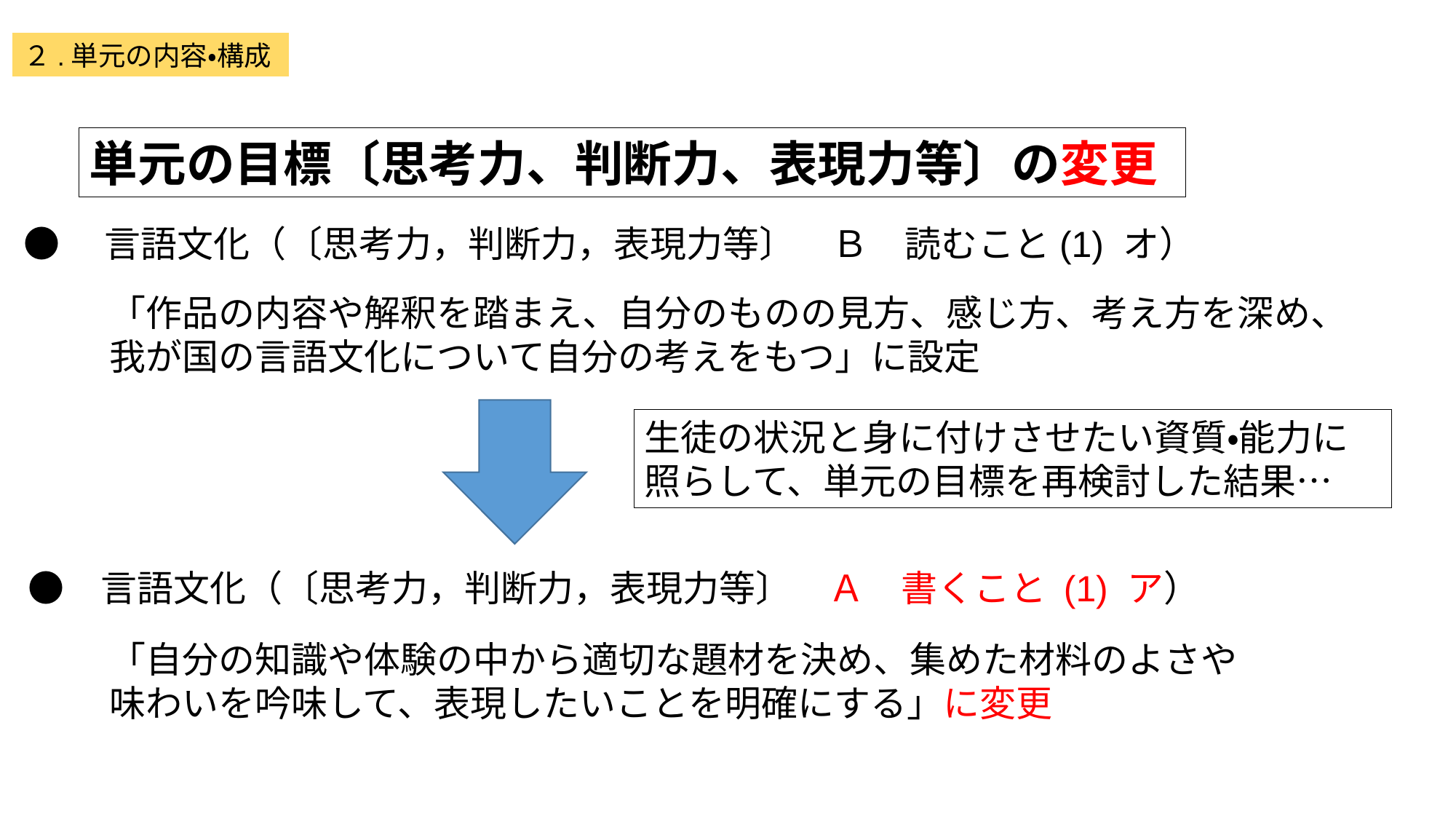

２.単元の内容・構成
単元の目標〔思考力、判断力、表現力等〕の変更
●　言語文化（〔思考力，判断力，表現力等〕　Ｂ　読むこと(1) オ）
「作品の内容や解釈を踏まえ、自分のものの見方、感じ方、考え方を深め、我が国の言語文化について自分の考えをもつ」に設定

生徒の状況と身に付けさせたい資質・能力に照らして、単元の目標を再検討した結果…
　●　言語文化（〔思考力，判断力，表現力等〕　Ａ　書くこと (1) ア）
「自分の知識や体験の中から適切な題材を決め、集めた材料のよさや味わいを吟味して、表現したいことを明確にする」に変更